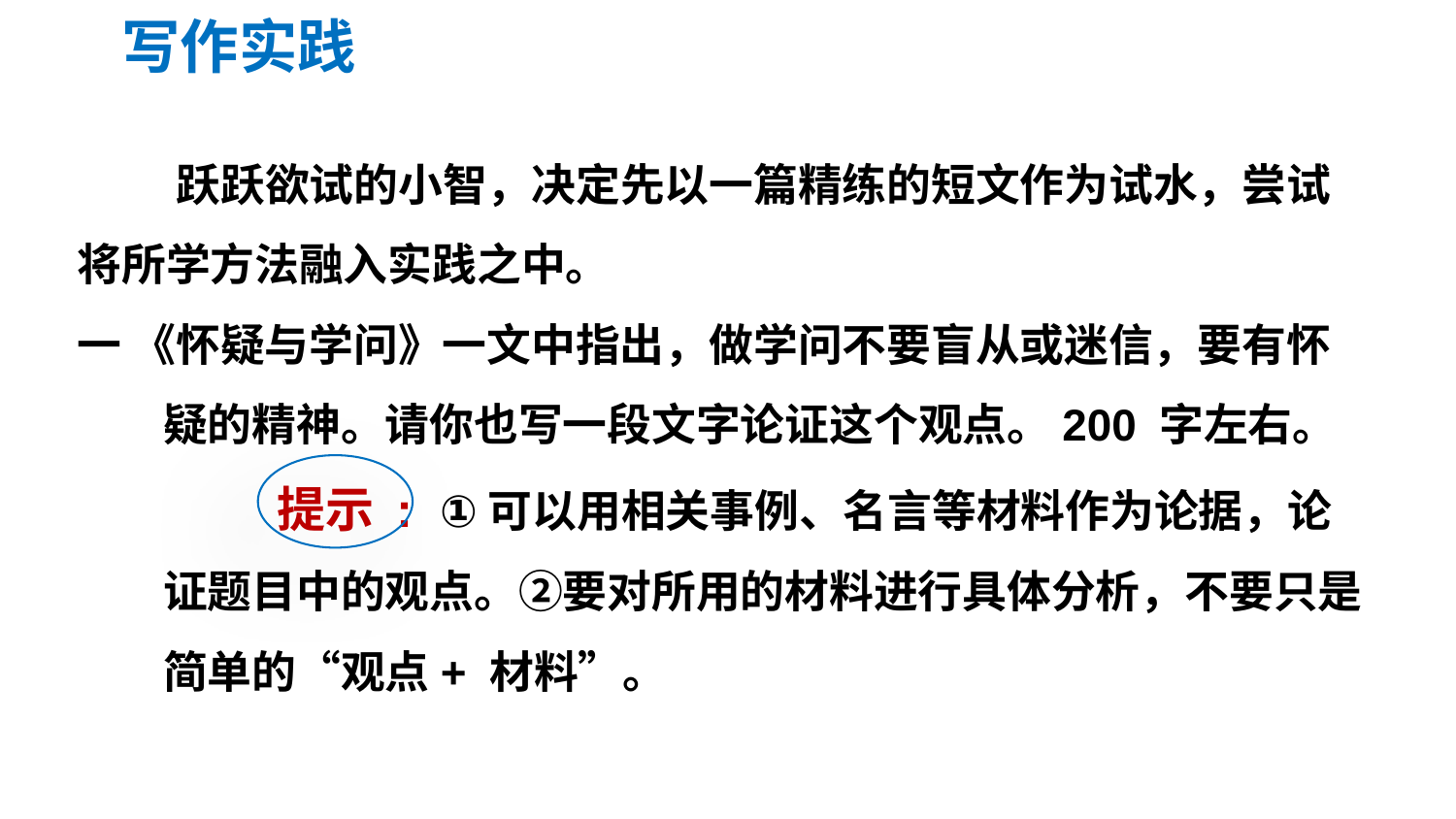

写作实践
跃跃欲试的小智，决定先以一篇精练的短文作为试水，尝试将所学方法融入实践之中。
一 《怀疑与学问》一文中指出，做学问不要盲从或迷信，要有怀疑的精神。请你也写一段文字论证这个观点。200 字左右。
提示 :  ①可以用相关事例、名言等材料作为论据，论证题目中的观点。②要对所用的材料进行具体分析，不要只是简单的“观点+ 材料”。